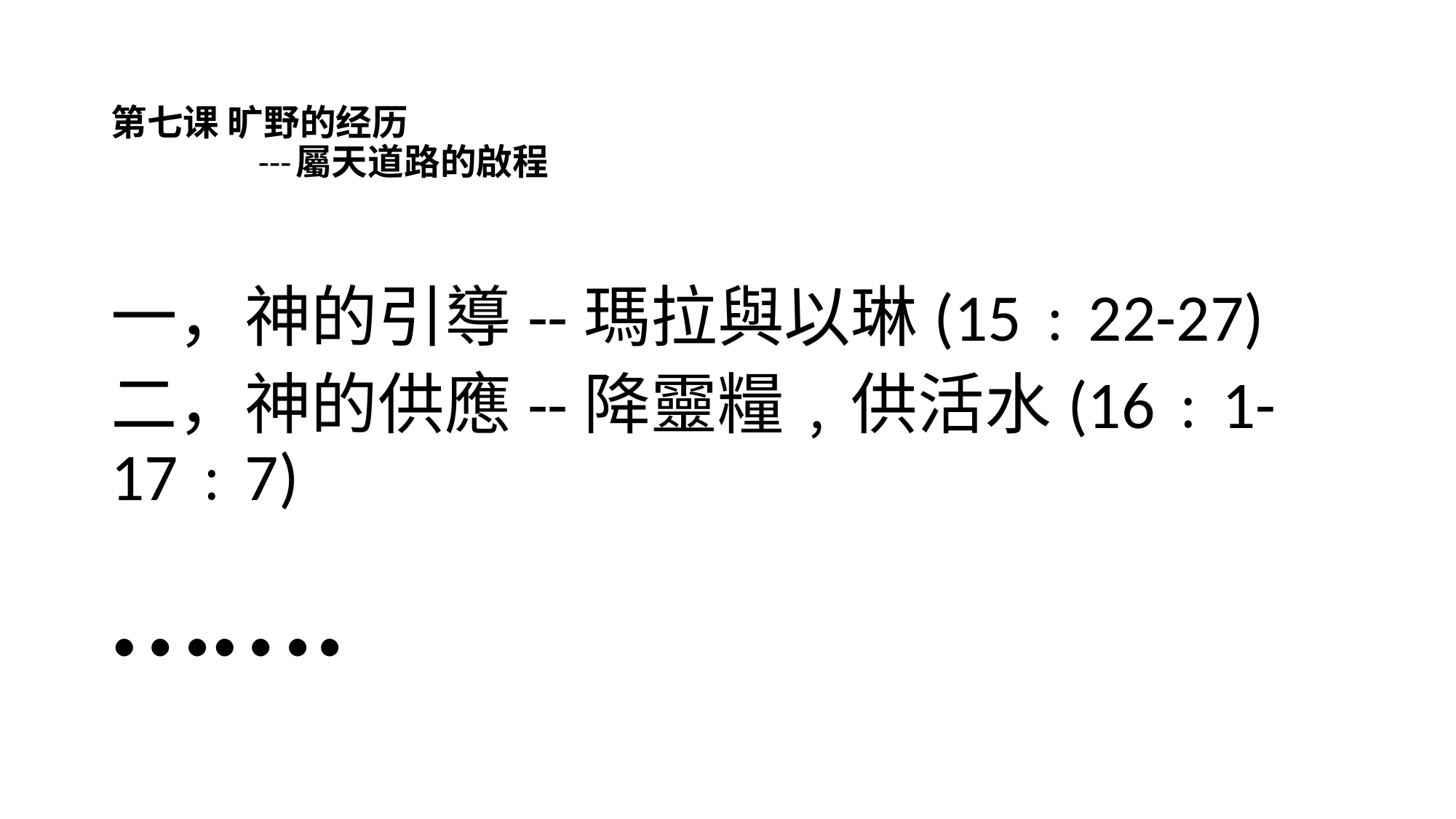

# 第七课 旷野的经历 ---屬天道路的啟程
一，神的引導--瑪拉與以琳(15﹕22-27)
二，神的供應--降靈糧﹐供活水(16﹕1-17﹕7)
…….